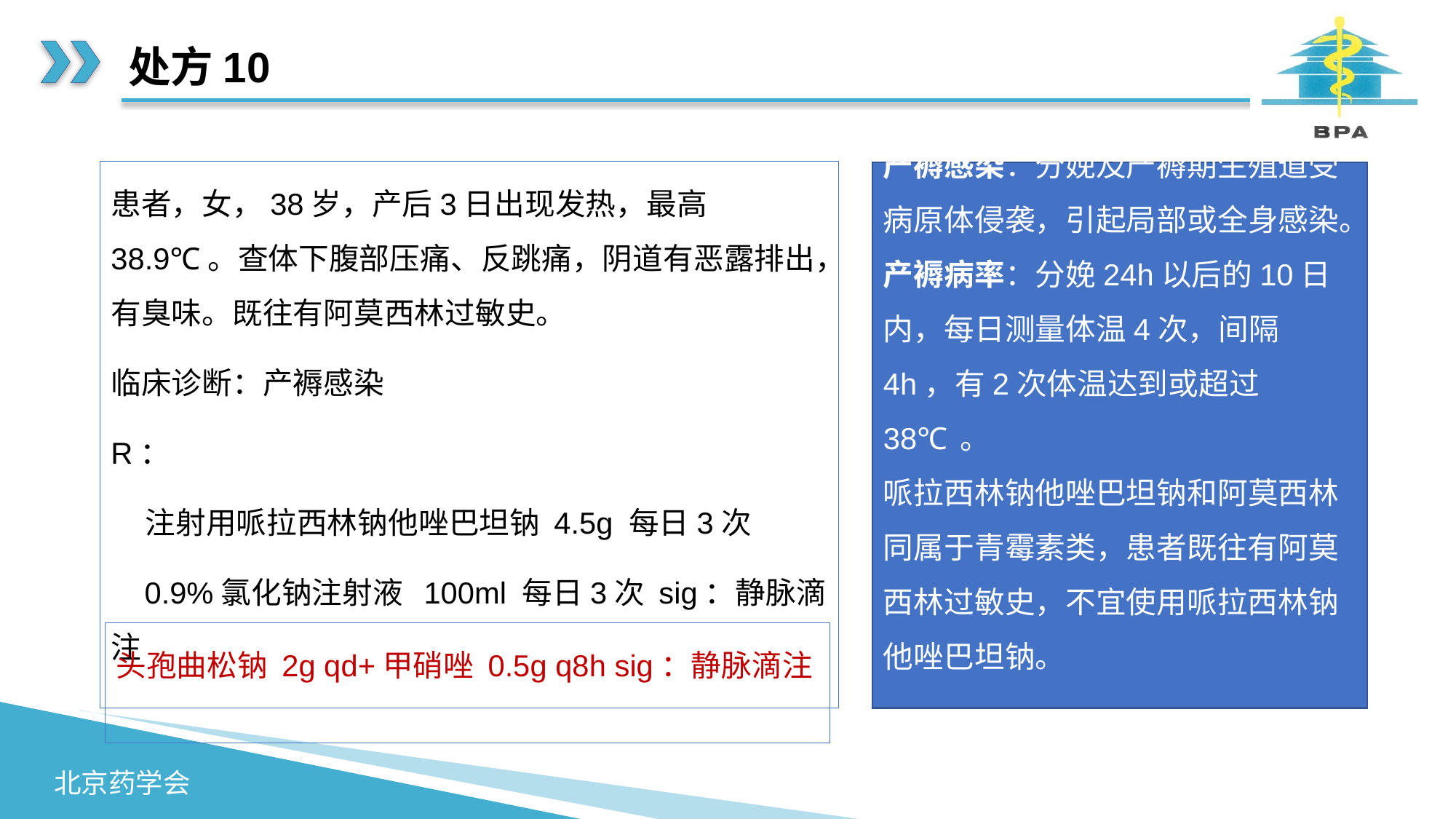

# 处方10
患者，女，38岁，产后3日出现发热，最高38.9℃。查体下腹部压痛、反跳痛，阴道有恶露排出，有臭味。既往有阿莫西林过敏史。
临床诊断：产褥感染
R：
    注射用哌拉西林钠他唑巴坦钠 4.5g 每日3次
    0.9%氯化钠注射液  100ml 每日3次 sig：静脉滴注

产褥感染：分娩及产褥期生殖道受病原体侵袭，引起局部或全身感染。产褥病率：分娩24h以后的10日内，每日测量体温4次，间隔4h，有2次体温达到或超过38℃。
哌拉西林钠他唑巴坦钠和阿莫西林同属于青霉素类，患者既往有阿莫西林过敏史，不宜使用哌拉西林钠他唑巴坦钠。

头孢曲松钠 2g qd+甲硝唑 0.5g q8h sig：静脉滴注